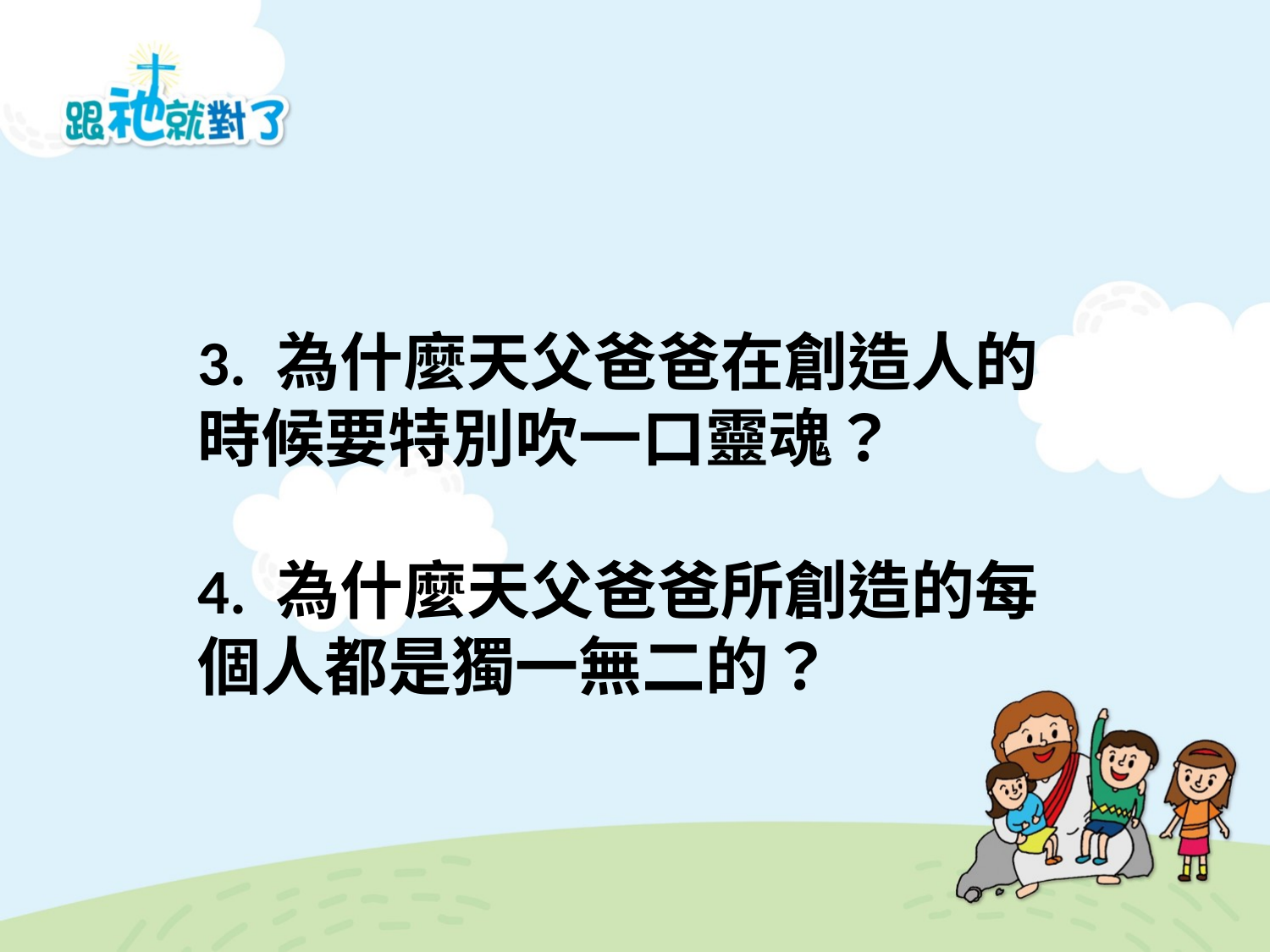

3. 為什麼天父爸爸在創造人的時候要特別吹一口靈魂？

4. 為什麼天父爸爸所創造的每個人都是獨一無二的？